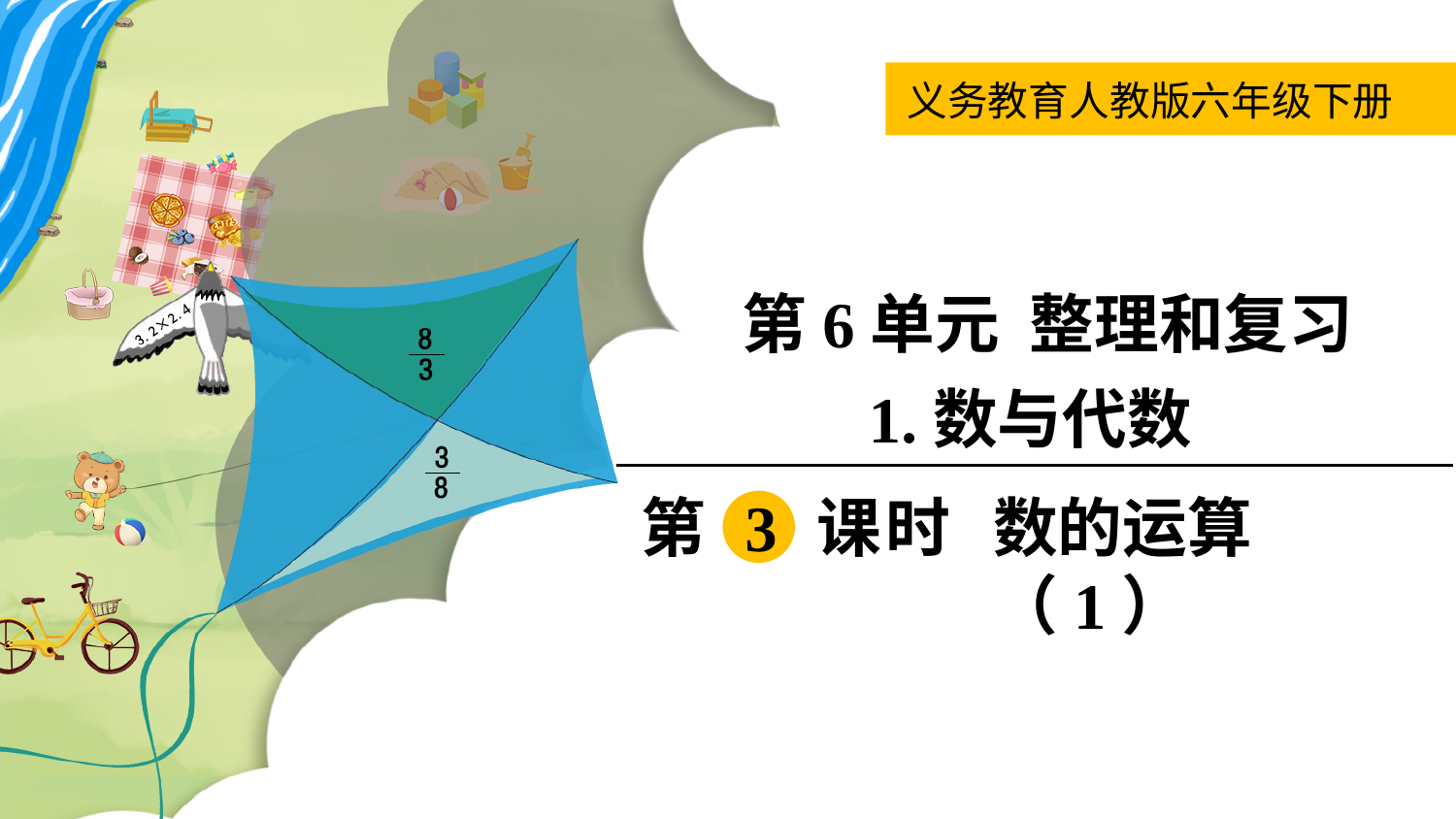

义务教育人教版六年级下册
第6单元  整理和复习
1.数与代数
第 3 课时
数的运算（1）